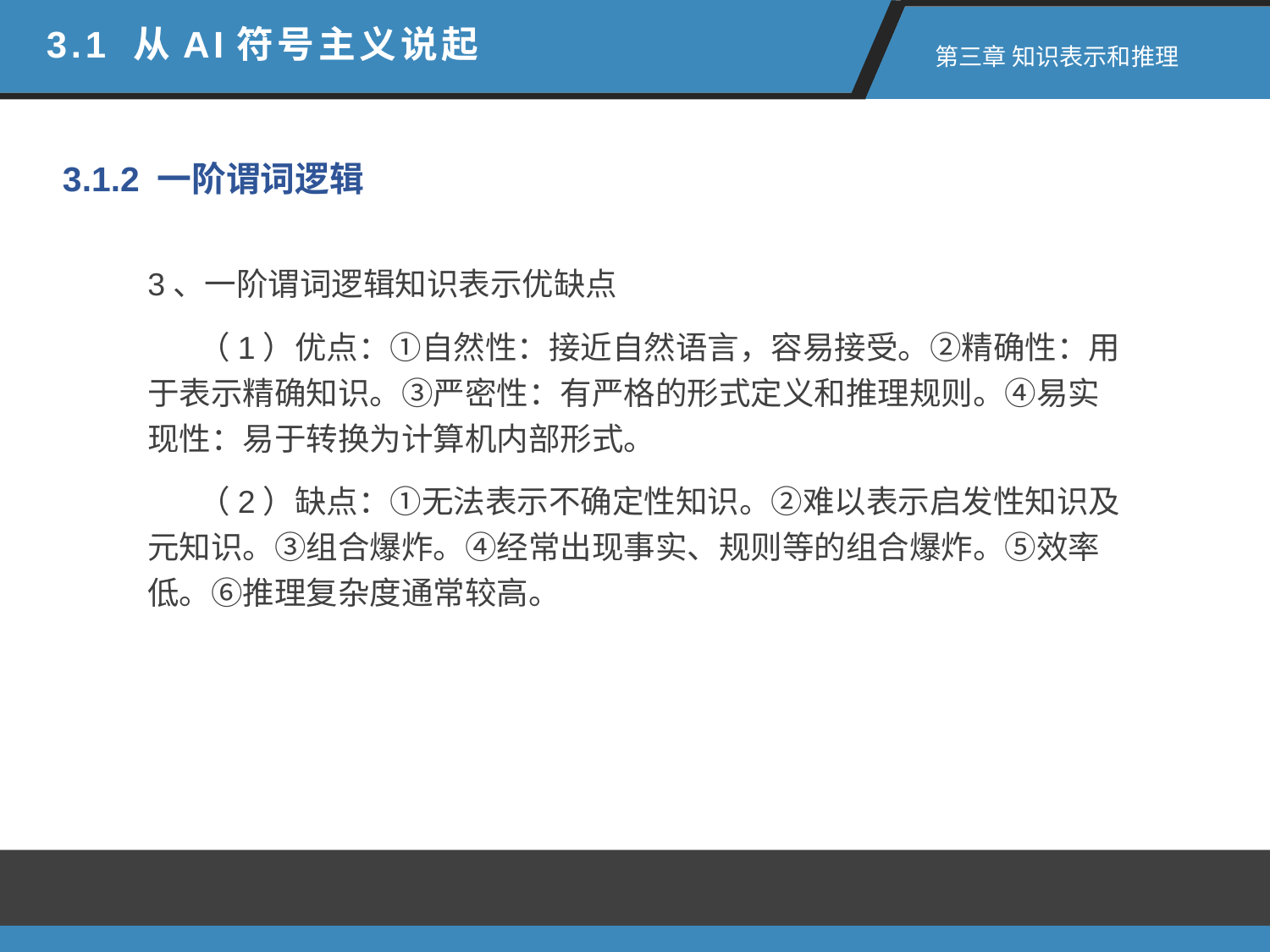

3.1 从AI符号主义说起
  第三章 知识表示和推理
3.1.2 一阶谓词逻辑
3、一阶谓词逻辑知识表示优缺点
      （1）优点：①自然性：接近自然语言，容易接受。②精确性：用于表示精确知识。③严密性：有严格的形式定义和推理规则。④易实现性：易于转换为计算机内部形式。
      （2）缺点：①无法表示不确定性知识。②难以表示启发性知识及元知识。③组合爆炸。④经常出现事实、规则等的组合爆炸。⑤效率低。⑥推理复杂度通常较高。